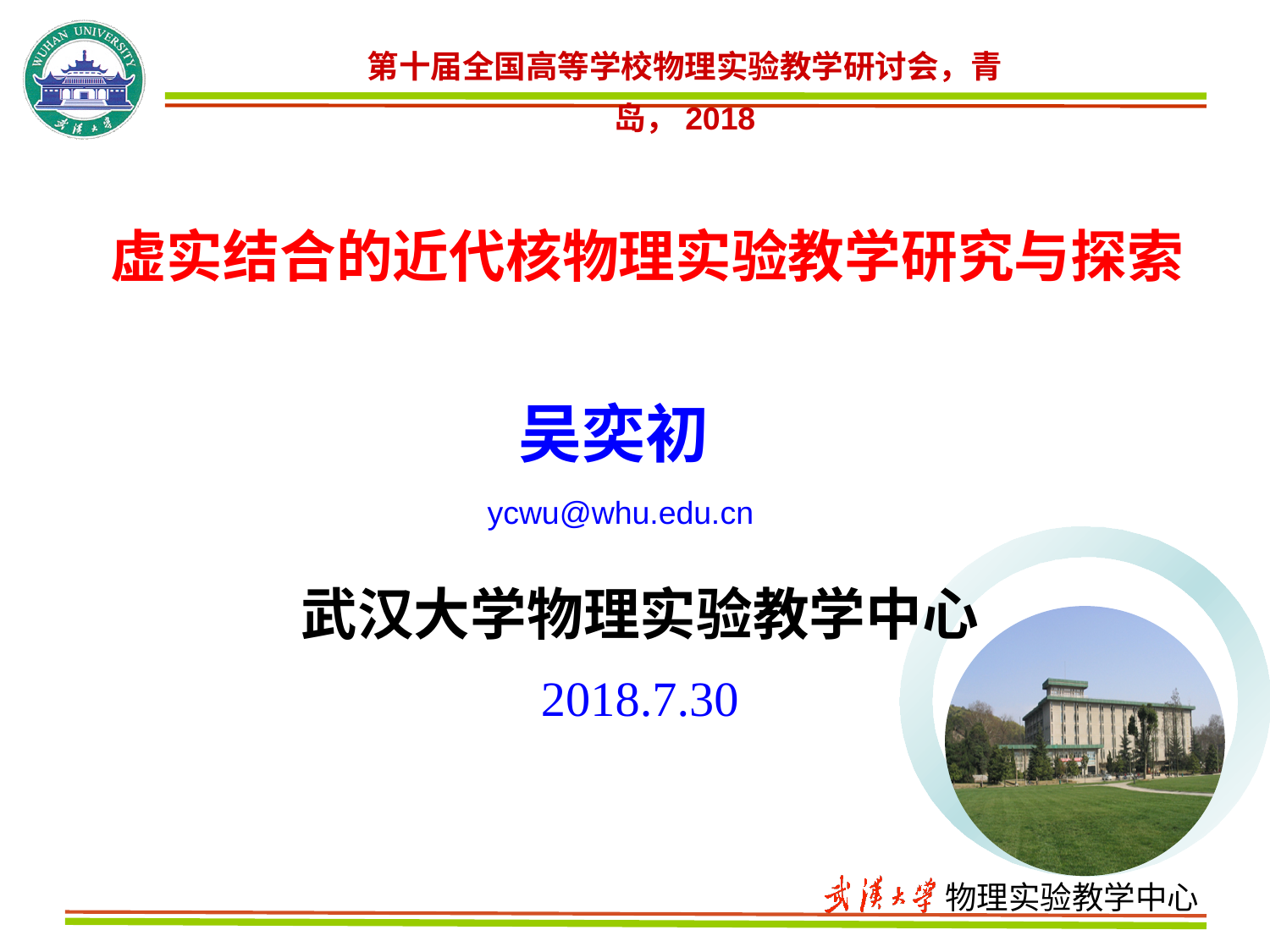

第十届全国高等学校物理实验教学研讨会，青岛，2018

虚实结合的近代核物理实验教学研究与探索
吴奕初
ycwu@whu.edu.cn

武汉大学物理实验教学中心
2018.7.30